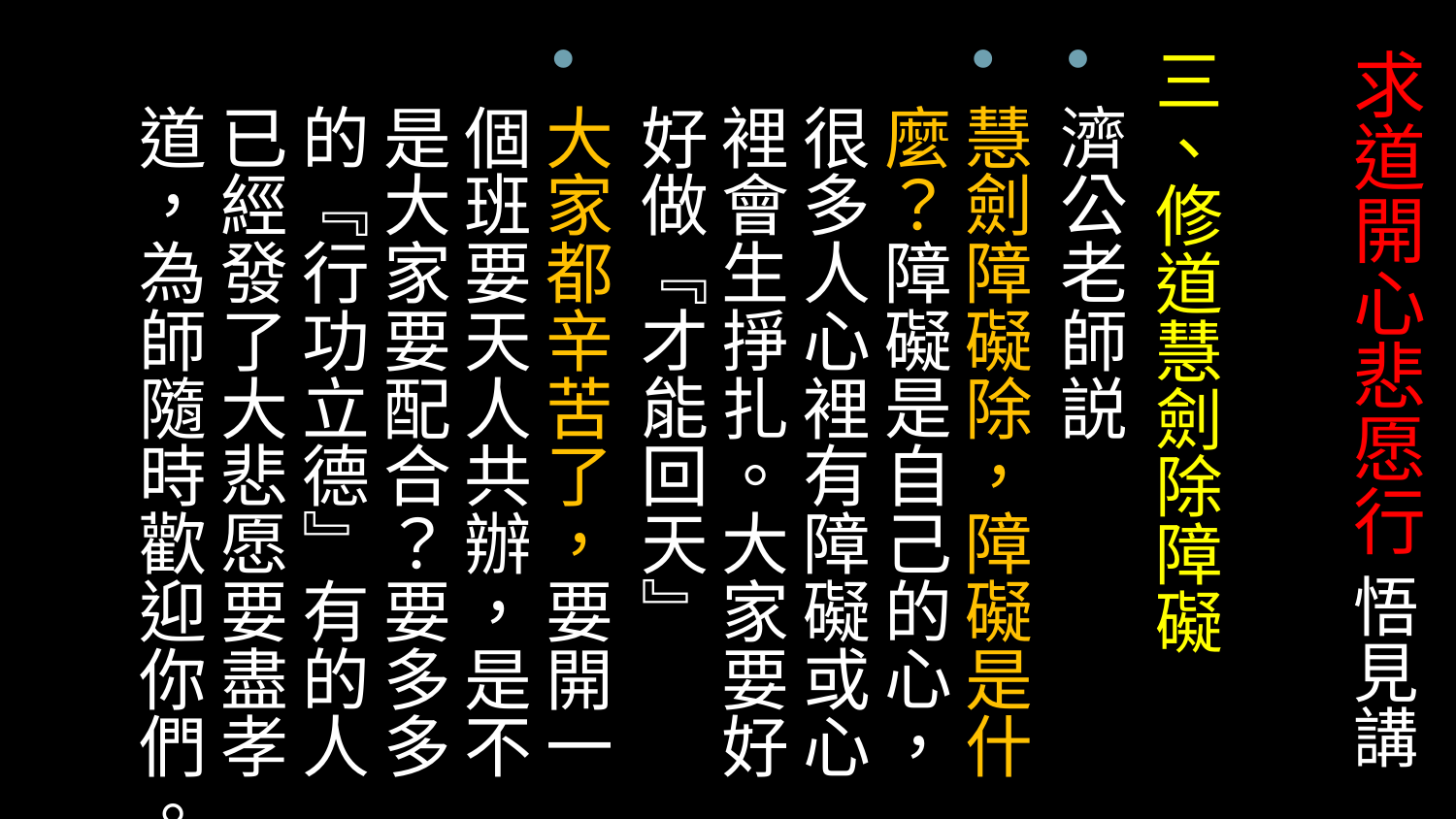

# 求道開心悲愿行 悟見講
三、修道慧劍除障礙
濟公老師説
慧劍障礙除，障礙是什麼？障礙是自己的心，很多人心裡有障礙或心裡會生掙扎。大家要好好做『才能回天』
大家都辛苦了，要開一個班要天人共辦，是不是大家要配合？要多多的『行功立德』有的人已經發了大悲愿要盡孝道，為師隨時歡迎你們。